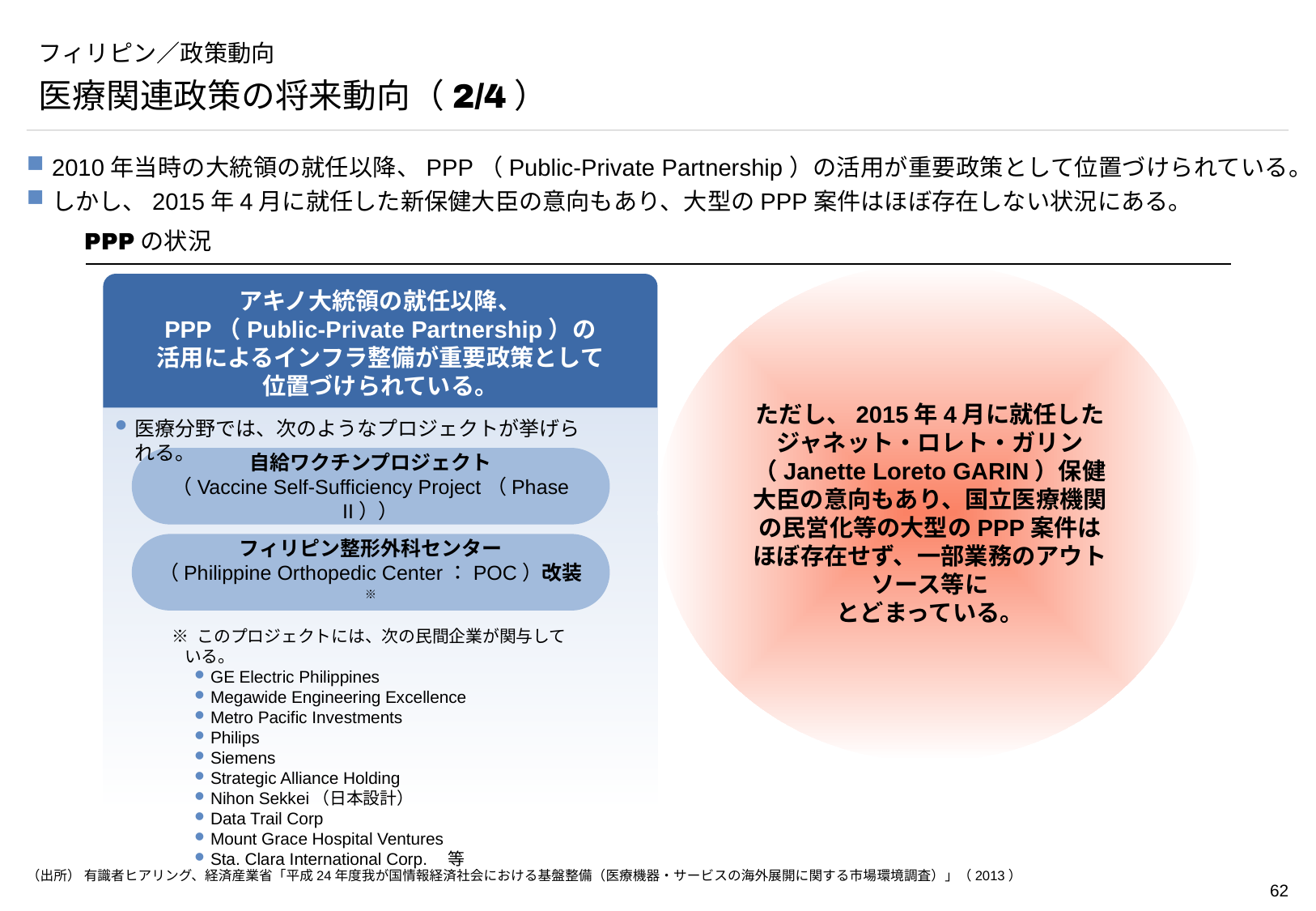

# フィリピン／政策動向
医療関連政策の将来動向（2/4）
2010年当時の大統領の就任以降、PPP（Public-Private Partnership）の活用が重要政策として位置づけられている。
しかし、2015年4月に就任した新保健大臣の意向もあり、大型のPPP案件はほぼ存在しない状況にある。
PPPの状況
ただし、2015年4月に就任した
ジャネット・ロレト・ガリン（Janette Loreto GARIN）保健大臣の意向もあり、国立医療機関の民営化等の大型のPPP案件はほぼ存在せず、一部業務のアウトソース等に
とどまっている。
アキノ大統領の就任以降、
PPP（Public-Private Partnership）の
活用によるインフラ整備が重要政策として
位置づけられている。

医療分野では、次のようなプロジェクトが挙げられる。
自給ワクチンプロジェクト
（Vaccine Self-Sufficiency Project（Phase II））
フィリピン整形外科センター
（Philippine Orthopedic Center：POC）改装※
※ このプロジェクトには、次の民間企業が関与している。
GE Electric Philippines
Megawide Engineering Excellence
Metro Pacific Investments
Philips
Siemens
Strategic Alliance Holding
Nihon Sekkei（日本設計）
Data Trail Corp
Mount Grace Hospital Ventures
Sta. Clara International Corp.　等
（出所） 有識者ヒアリング、経済産業省「平成24年度我が国情報経済社会における基盤整備（医療機器・サービスの海外展開に関する市場環境調査）」（2013）